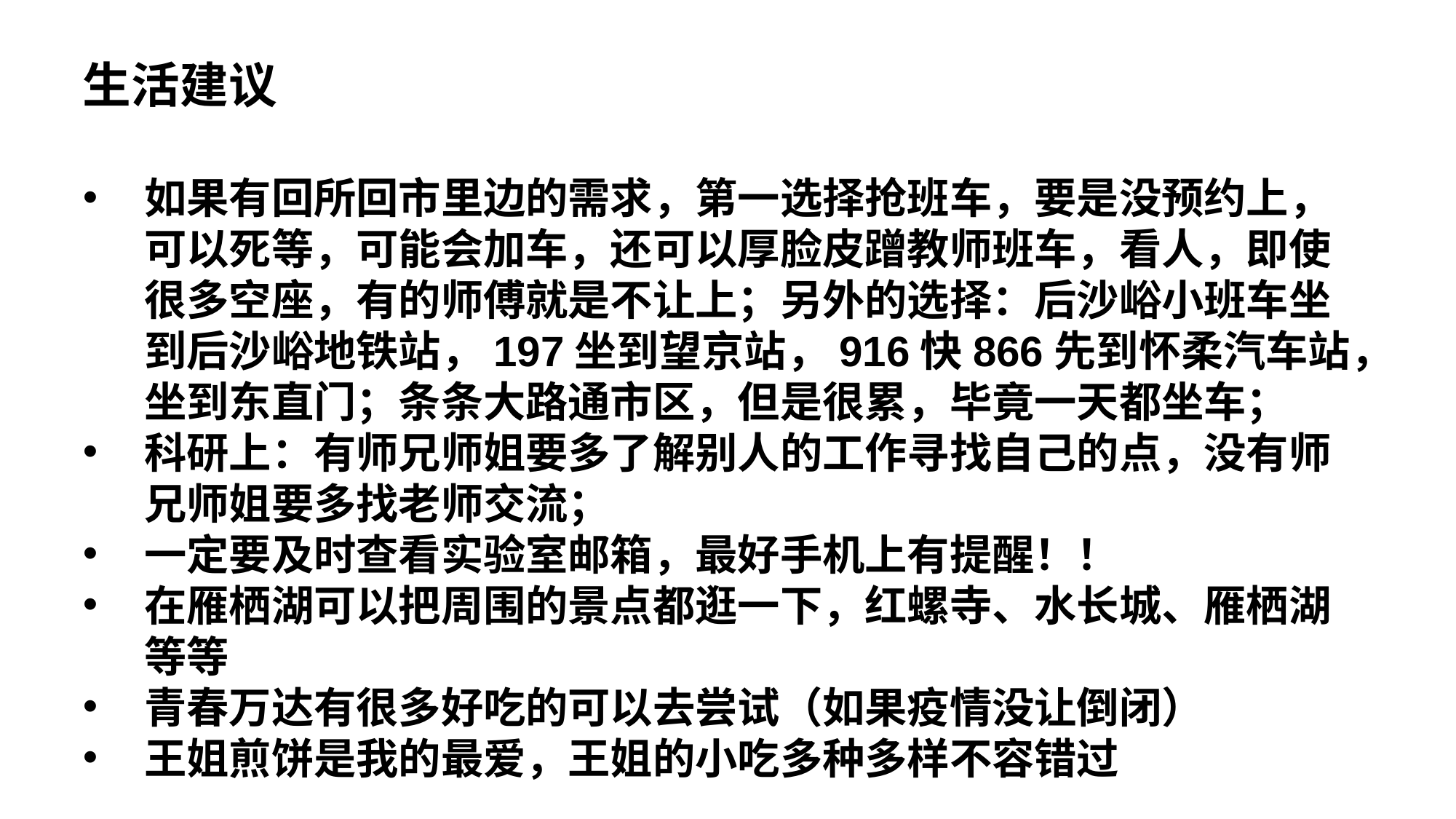

生活建议

如果有回所回市里边的需求，第一选择抢班车，要是没预约上，可以死等，可能会加车，还可以厚脸皮蹭教师班车，看人，即使很多空座，有的师傅就是不让上；另外的选择：后沙峪小班车坐到后沙峪地铁站，197坐到望京站，916快866先到怀柔汽车站，坐到东直门；条条大路通市区，但是很累，毕竟一天都坐车；
科研上：有师兄师姐要多了解别人的工作寻找自己的点，没有师兄师姐要多找老师交流；
一定要及时查看实验室邮箱，最好手机上有提醒！！
在雁栖湖可以把周围的景点都逛一下，红螺寺、水长城、雁栖湖等等
青春万达有很多好吃的可以去尝试（如果疫情没让倒闭）
王姐煎饼是我的最爱，王姐的小吃多种多样不容错过